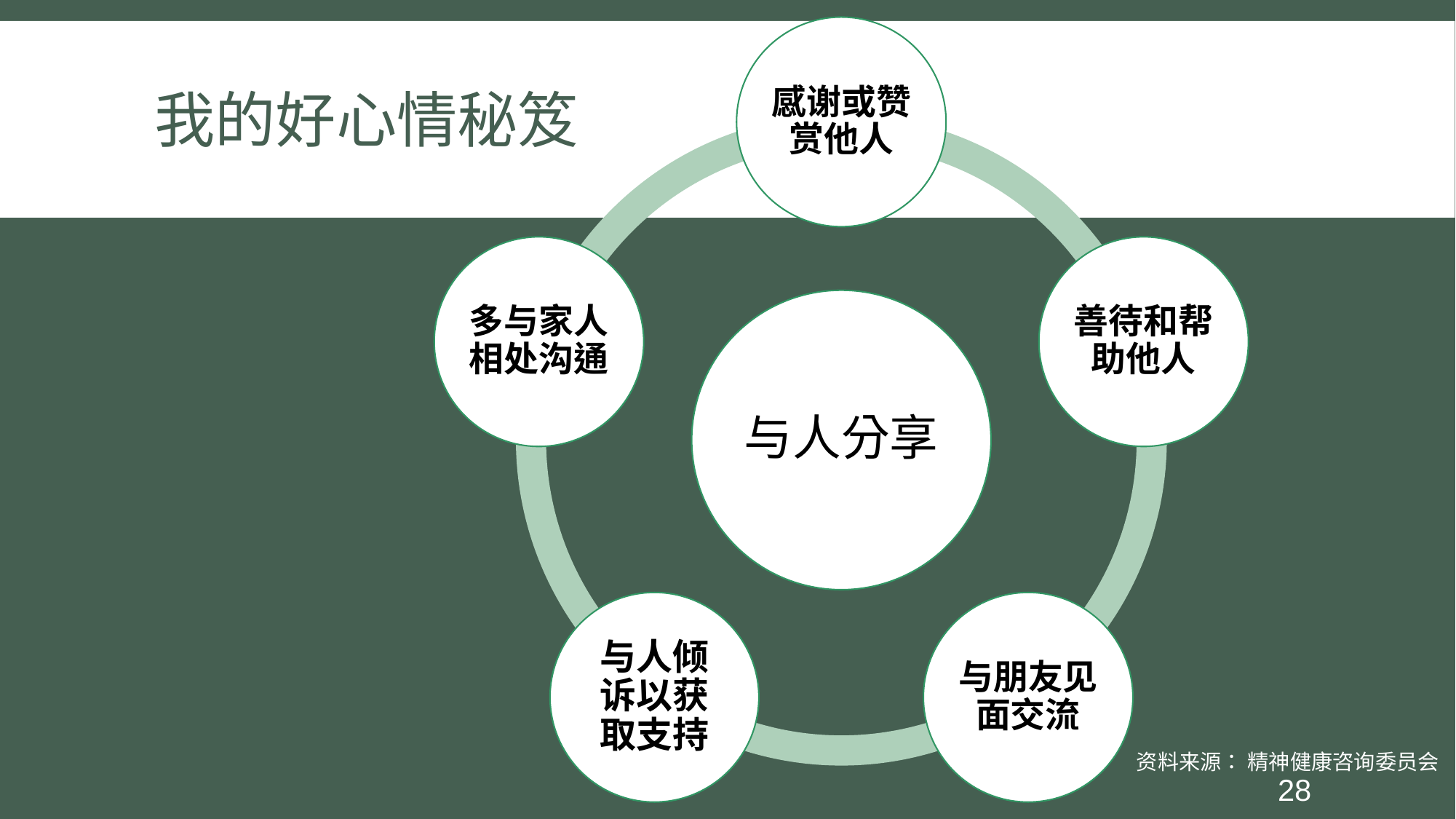

与人分享
感谢或赞赏他人
善待和帮助他人
与朋友见面交流
与人倾诉以获取支持
多与家人相处沟通
# 我的好心情秘笈
资料来源： 精神健康咨询委员会
28